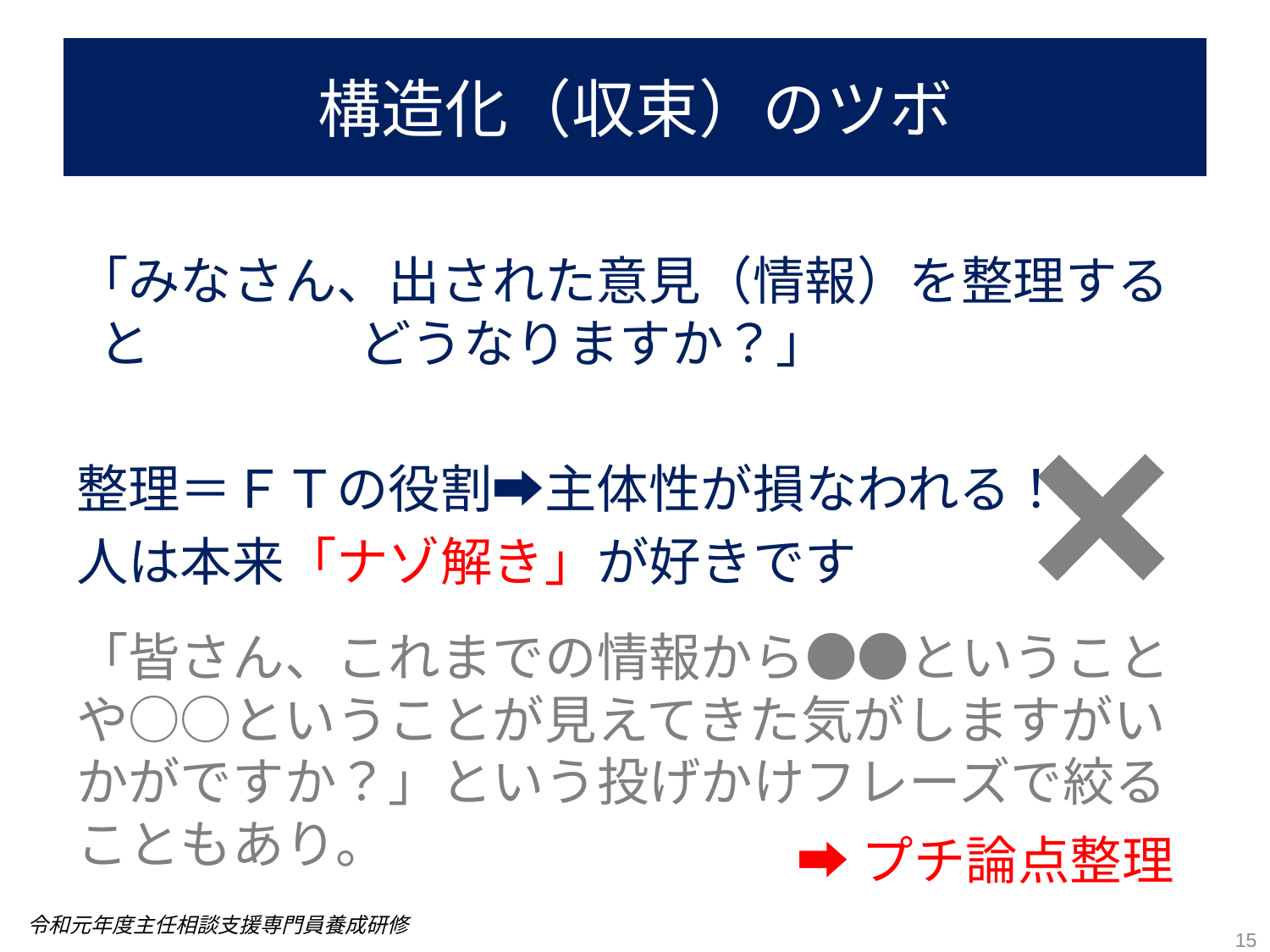

# 構造化（収束）のツボ
「みなさん、出された意見（情報）を整理すると　　　　どうなりますか？」

整理＝ＦＴの役割➡主体性が損なわれる！
人は本来「ナゾ解き」が好きです

「皆さん、これまでの情報から●●ということや○○ということが見えてきた気がしますがいかがですか？」という投げかけフレーズで絞ることもあり。

➡プチ論点整理
令和元年度主任相談支援専門員養成研修
15